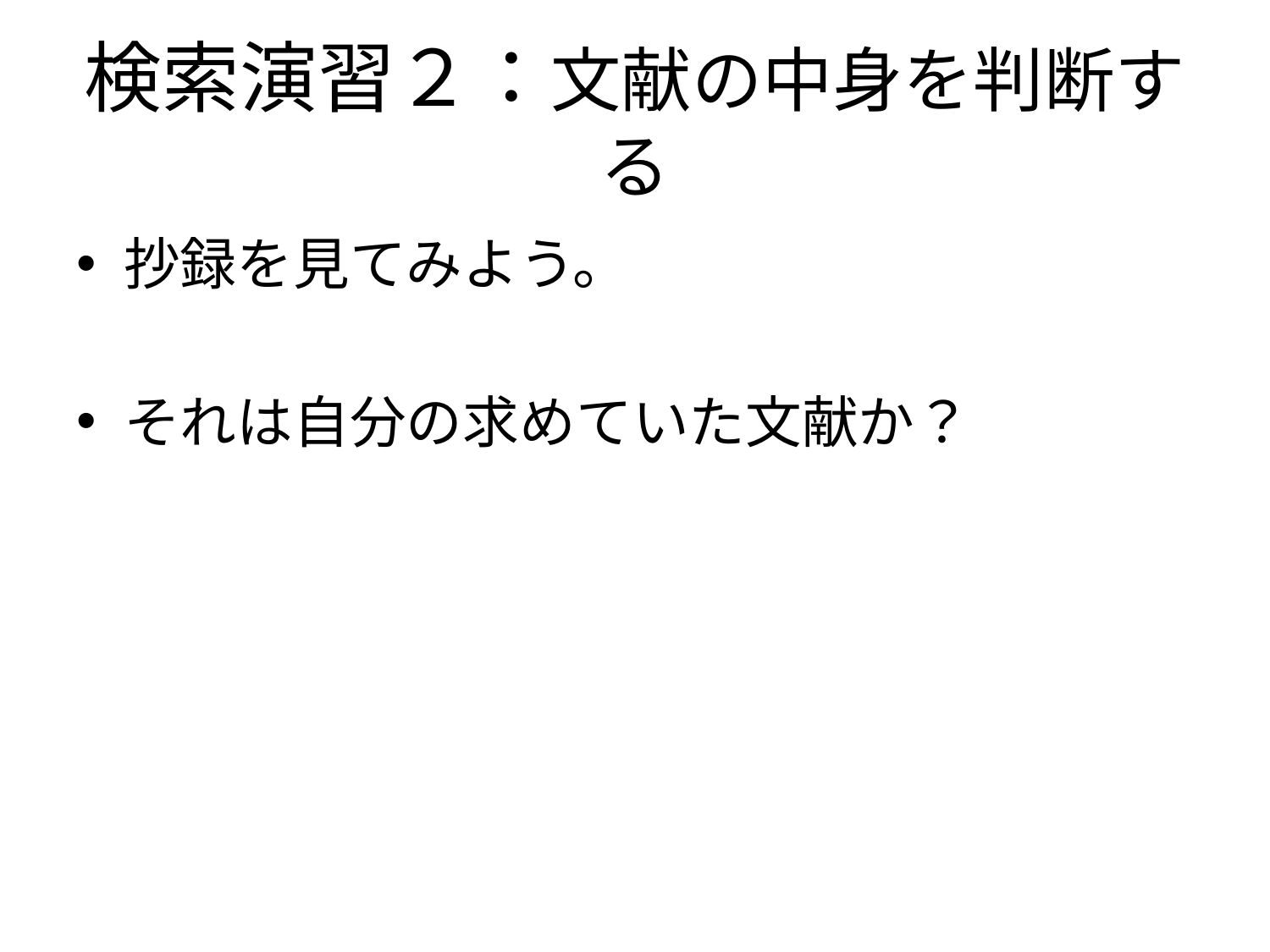

# 検索演習２：文献の中身を判断する
抄録を見てみよう。

それは自分の求めていた文献か？